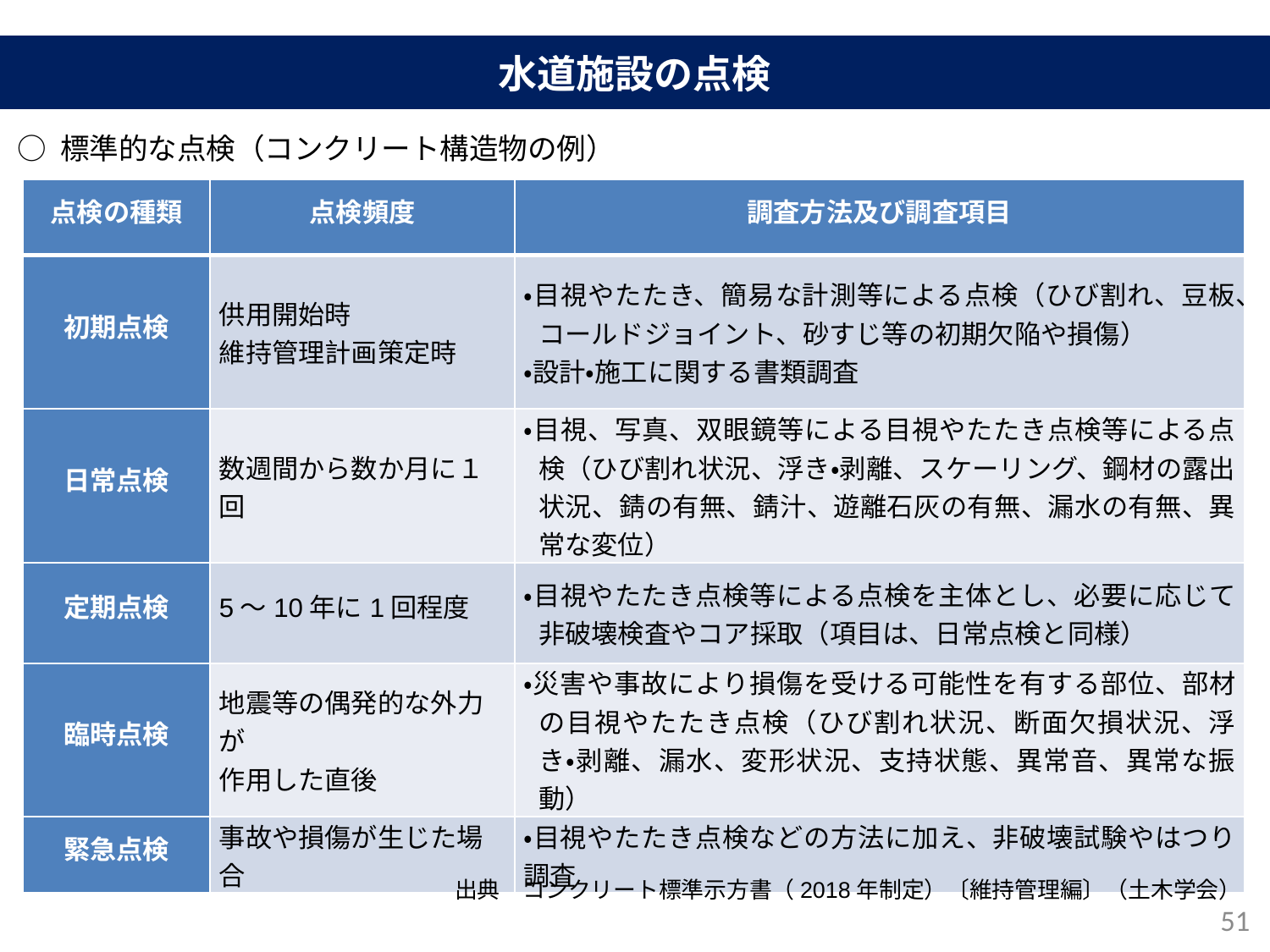

水道施設の点検
○ 標準的な点検（コンクリート構造物の例）
| 点検の種類 | 点検頻度 | 調査方法及び調査項目 |
| --- | --- | --- |
| 初期点検 | 供用開始時 維持管理計画策定時 | ・目視やたたき、簡易な計測等による点検（ひび割れ、豆板、コールドジョイント、砂すじ等の初期欠陥や損傷） ・設計・施工に関する書類調査 |
| 日常点検 | 数週間から数か月に１回 | ・目視、写真、双眼鏡等による目視やたたき点検等による点検（ひび割れ状況、浮き・剥離、スケーリング、鋼材の露出状況、錆の有無、錆汁、遊離石灰の有無、漏水の有無、異常な変位） |
| 定期点検 | 5～10年に1回程度 | ・目視やたたき点検等による点検を主体とし、必要に応じて非破壊検査やコア採取（項目は、日常点検と同様） |
| 臨時点検 | 地震等の偶発的な外力が 作用した直後 | ・災害や事故により損傷を受ける可能性を有する部位、部材の目視やたたき点検（ひび割れ状況、断面欠損状況、浮き・剥離、漏水、変形状況、支持状態、異常音、異常な振動） |
| 緊急点検 | 事故や損傷が生じた場合 | ・目視やたたき点検などの方法に加え、非破壊試験やはつり調査 |
出典　コンクリート標準示方書（2018年制定）〔維持管理編〕（土木学会）
51